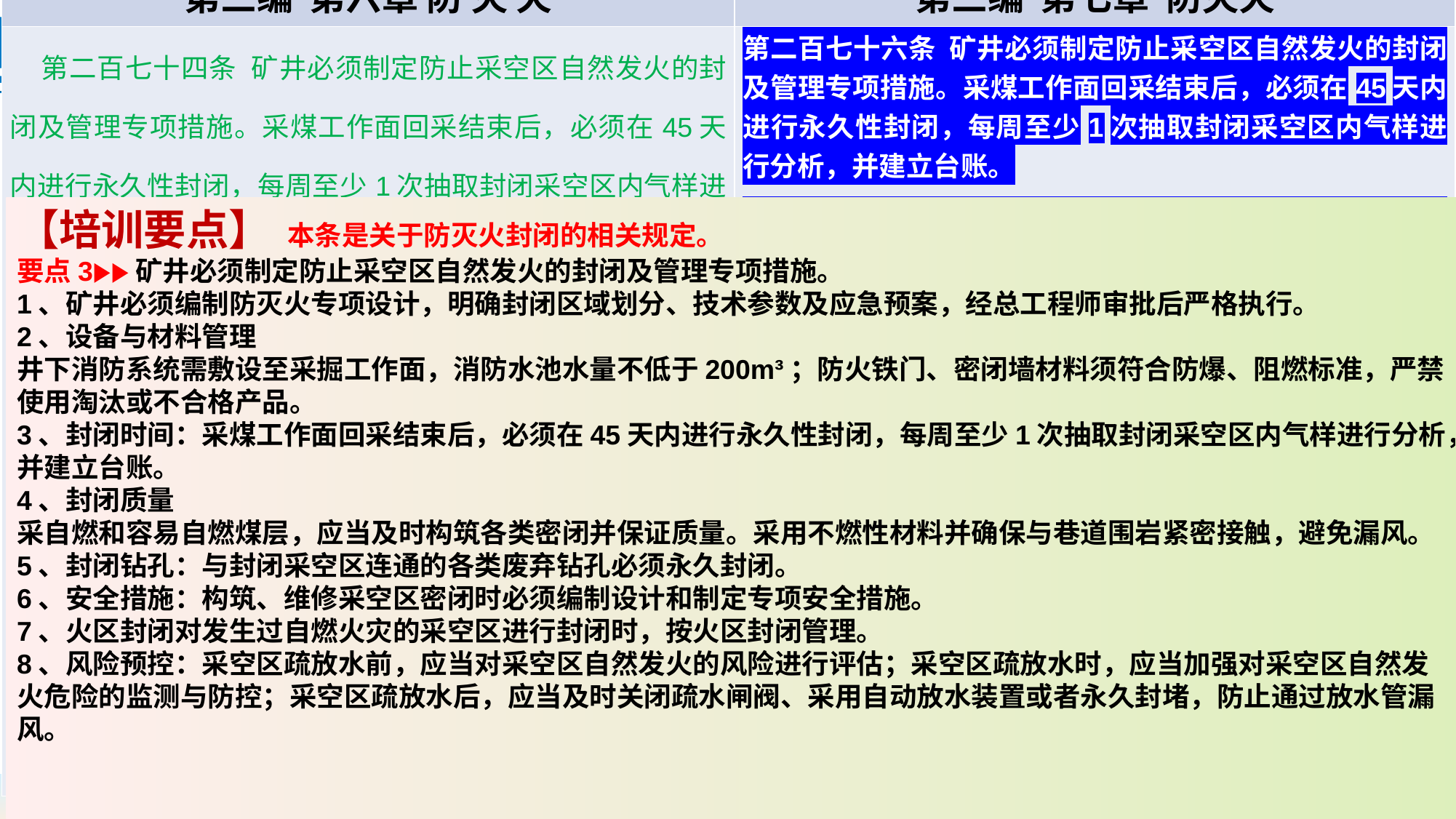

| 《煤矿安全规程》（2022版） | 《煤矿安全规程》（2025版） |
| --- | --- |
| 第三编 第六章 防 灭 火 | 第三编 第七章 防灭火 |
| 第二百七十四条 矿井必须制定防止采空区自然发火的封闭及管理专项措施。采煤工作面回采结束后，必须在45天内进行永久性封闭，每周至少1次抽取封闭采空区内气样进行分析，并建立台账。 开采自燃和容易自燃煤层，应当及时构筑各类密闭并保证质量。 与封闭采空区连通的各类废弃钻孔必须永久封闭。 构筑、维修采空区密闭时必须编制设计和制定专项安全措施。 采空区疏放水前，应当对采空区自然发火的风险进行评估；采空区疏放水时，应当加强对采空区自然发火危险的监测与防控；采空区疏放水后，应当及时关闭疏水闸阀、采用自动放水装置或者永久封堵，防止通过放水管漏风。 | 第二百七十六条 矿井必须制定防止采空区自然发火的封闭及管理专项措施。采煤工作面回采结束后，必须在45天内进行永久性封闭，每周至少1次抽取封闭采空区内气样进行分析，并建立台账。 开采自燃和容易自燃煤层，应当及时构筑各类密闭并保证质量。 与封闭采空区连通的各类废弃钻孔必须永久封闭。 构筑、维修采空区密闭时必须编制设计和制定专项安全措施。 对发生过自燃火灾的采空区进行封闭时，如果不能确定采空区内火灾已熄灭，按照火区封闭管理。 采空区疏放水前，应当对采空区自然发火的风险进行评估；采空区疏放水时，应当加强对采空区自然发火危险的监测与防控；采空区疏放水后，应当及时关闭疏水闸阀、采用自动放水装置或者永久封堵，防止通过放水管漏风。 |
【培训要点】  本条是关于防灭火封闭的相关规定。
要点3▶▶矿井必须制定防止采空区自然发火的封闭及管理专项措施。
1、矿井必须编制‌防灭火专项设计‌，明确封闭区域划分、技术参数及应急预案，经总工程师审批后严格执行‌。
2、‌设备与材料管理‌
井下消防系统需敷设至采掘工作面，消防水池水量不低于200m³；‌防火铁门、密闭墙材料‌须符合防爆、阻燃标准，严禁使用淘汰或不合格产品。
3、封闭时间：采煤工作面回采结束后，必须在45天内进行永久性封闭，每周至少1次抽取封闭采空区内气样进行分析，并建立台账。
4、封闭质量
采自燃和容易自燃煤层，应当及时构筑各类密闭并保证质量。采用不燃性材料并确保与巷道围岩紧密接触，避免漏风。‌
5、封闭钻孔：与封闭采空区连通的各类废弃钻孔必须永久封闭。
6、安全措施：构筑、维修采空区密闭时必须编制设计和制定专项安全措施。
7、火区封闭对发生过自燃火灾的采空区进行封闭时，按火区封闭管理。
8、风险预控：采空区疏放水前，应当对采空区自然发火的风险进行评估；采空区疏放水时，应当加强对采空区自然发火危险的监测与防控；采空区疏放水后，应当及时关闭疏水闸阀、采用自动放水装置或者永久封堵，防止通过放水管漏风。